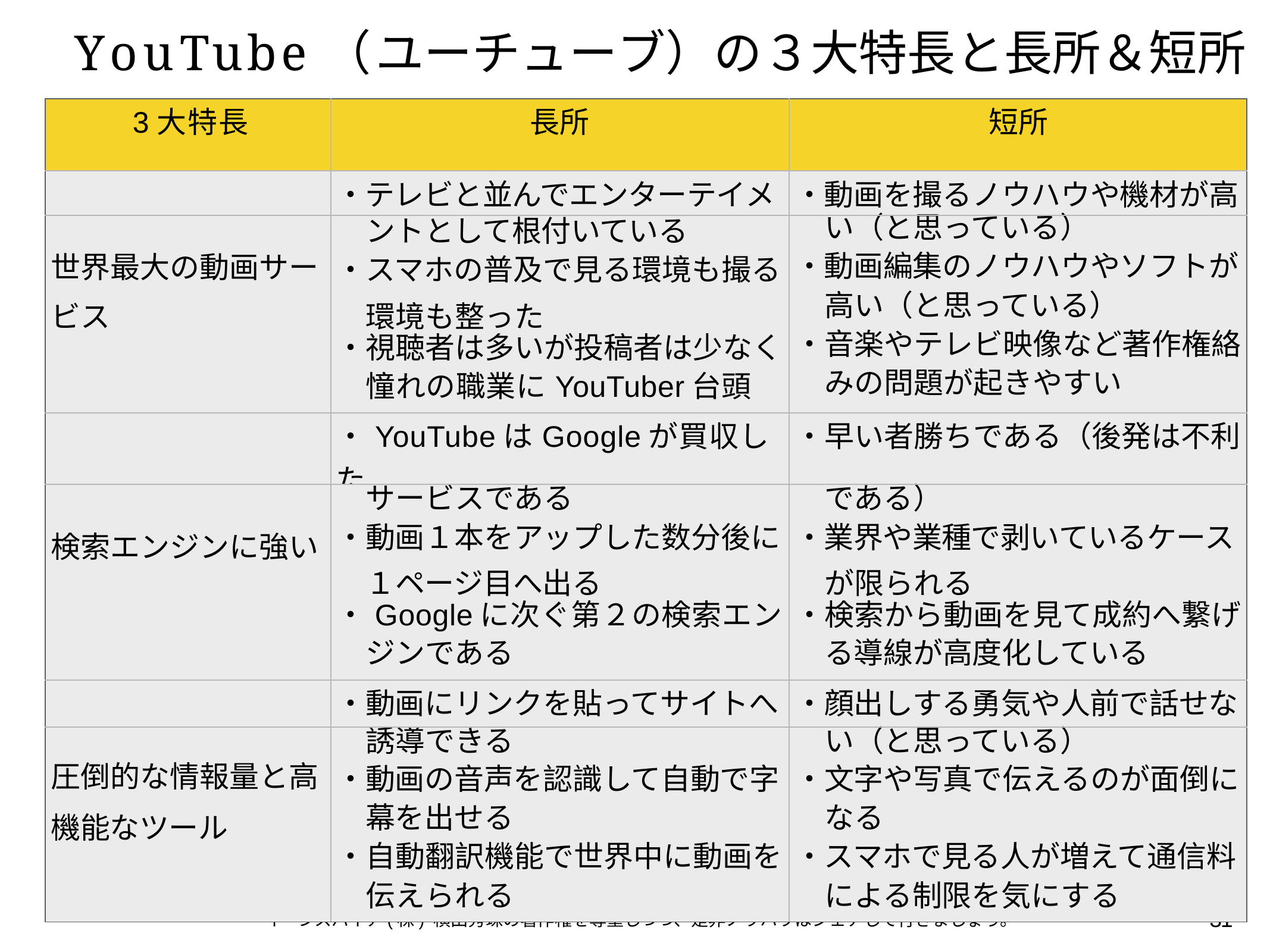

# YouTube（ユーチューブ）の３大特長と長所＆短所
| 3大特長 | 長所 | 短所 |
| --- | --- | --- |
|  | ・テレビと並んでエンターテイメ | ・動画を撮るノウハウや機材が高 |
|  | ントとして根付いている | い（と思っている） |
| 世界最大の動画サー | ・スマホの普及で見る環境も撮る | ・動画編集のノウハウやソフトが |
| ビス | 環境も整った | 高い（と思っている） |
|  | ・視聴者は多いが投稿者は少なく | ・音楽やテレビ映像など著作権絡 |
|  | 憧れの職業にYouTuber台頭 | みの問題が起きやすい |
|  | ・YouTubeはGoogleが買収した | ・早い者勝ちである（後発は不利 |
|  | サービスである | である） |
| 検索エンジンに強い | ・動画１本をアップした数分後に １ページ目へ出る | ・業界や業種で剥いているケース が限られる |
|  | ・Googleに次ぐ第２の検索エン | ・検索から動画を見て成約へ繋げ |
|  | ジンである | る導線が高度化している |
|  | ・動画にリンクを貼ってサイトへ | ・顔出しする勇気や人前で話せな |
|  | 誘導できる | い（と思っている） |
| 圧倒的な情報量と高 | ・動画の音声を認識して自動で字 | ・文字や写真で伝えるのが面倒に |
| 機能なツール | 幕を出せる | なる |
|  | ・自動翻訳機能で世界中に動画を | ・スマホで見る人が増えて通信料 |
|  | 伝えられる | による制限を気にする |
31
イーンスパイア(株) 横田秀珠の著作権を尊重しつつ、是非ノウハウはシェアして行きましょう。